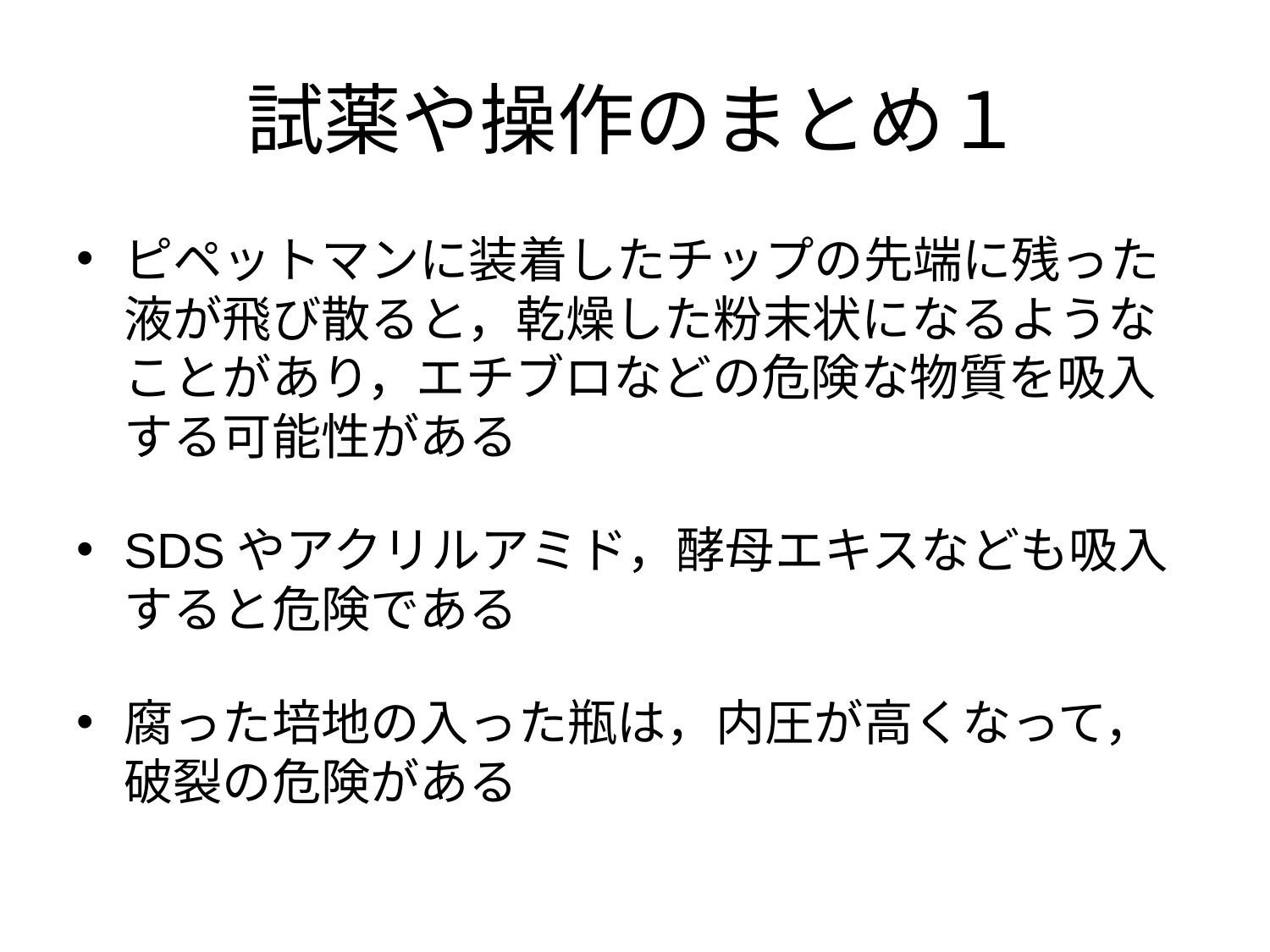

# 試薬や操作のまとめ１
ピペットマンに装着したチップの先端に残った液が飛び散ると，乾燥した粉末状になるようなことがあり，エチブロなどの危険な物質を吸入する可能性がある
SDSやアクリルアミド，酵母エキスなども吸入すると危険である
腐った培地の入った瓶は，内圧が高くなって，破裂の危険がある